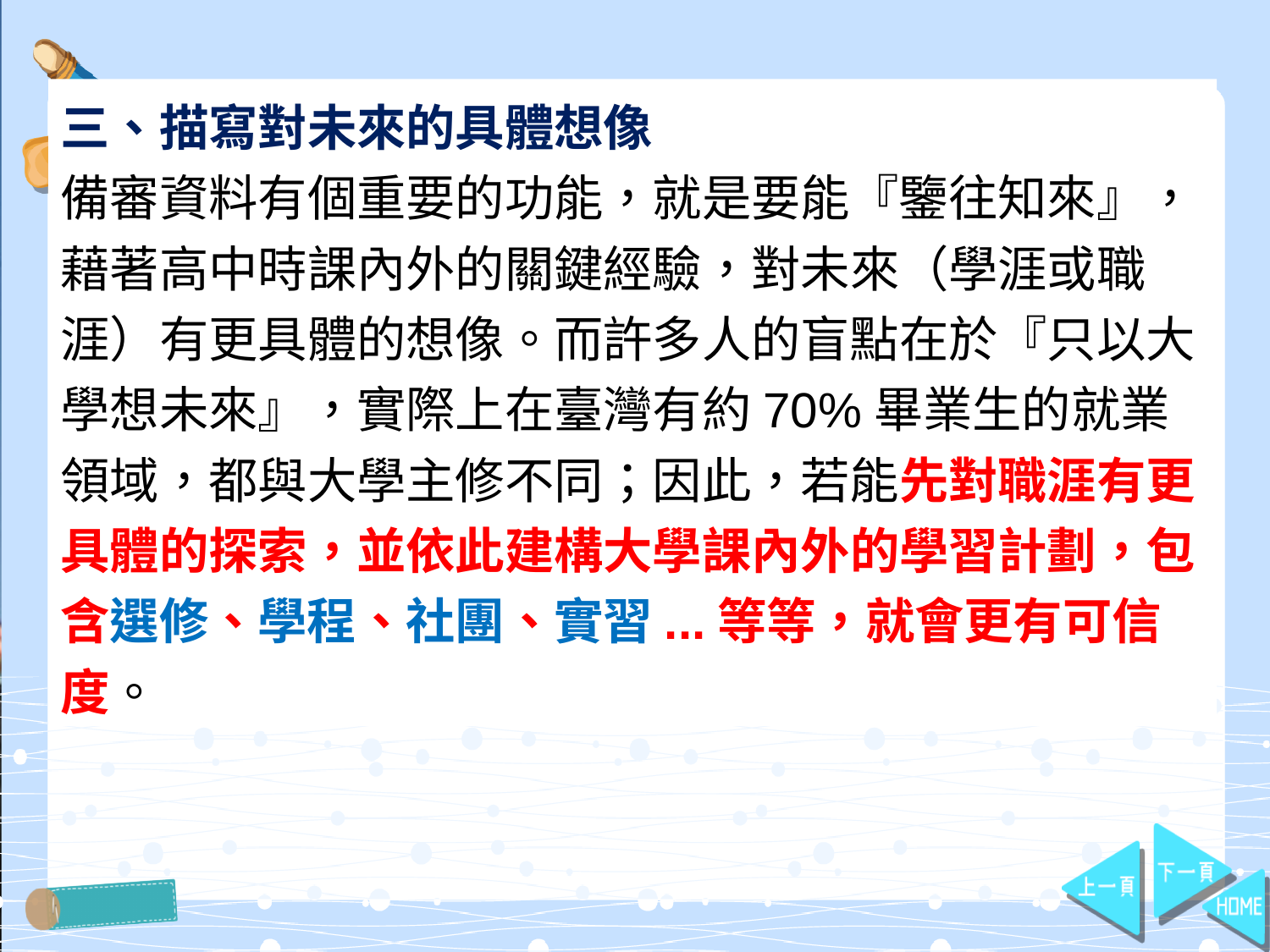

三、描寫對未來的具體想像
備審資料有個重要的功能，就是要能『鑒往知來』，藉著高中時課內外的關鍵經驗，對未來（學涯或職涯）有更具體的想像。而許多人的盲點在於『只以大學想未來』，實際上在臺灣有約70%畢業生的就業領域，都與大學主修不同；因此，若能先對職涯有更具體的探索，並依此建構大學課內外的學習計劃，包含選修、學程、社團、實習...等等，就會更有可信度。